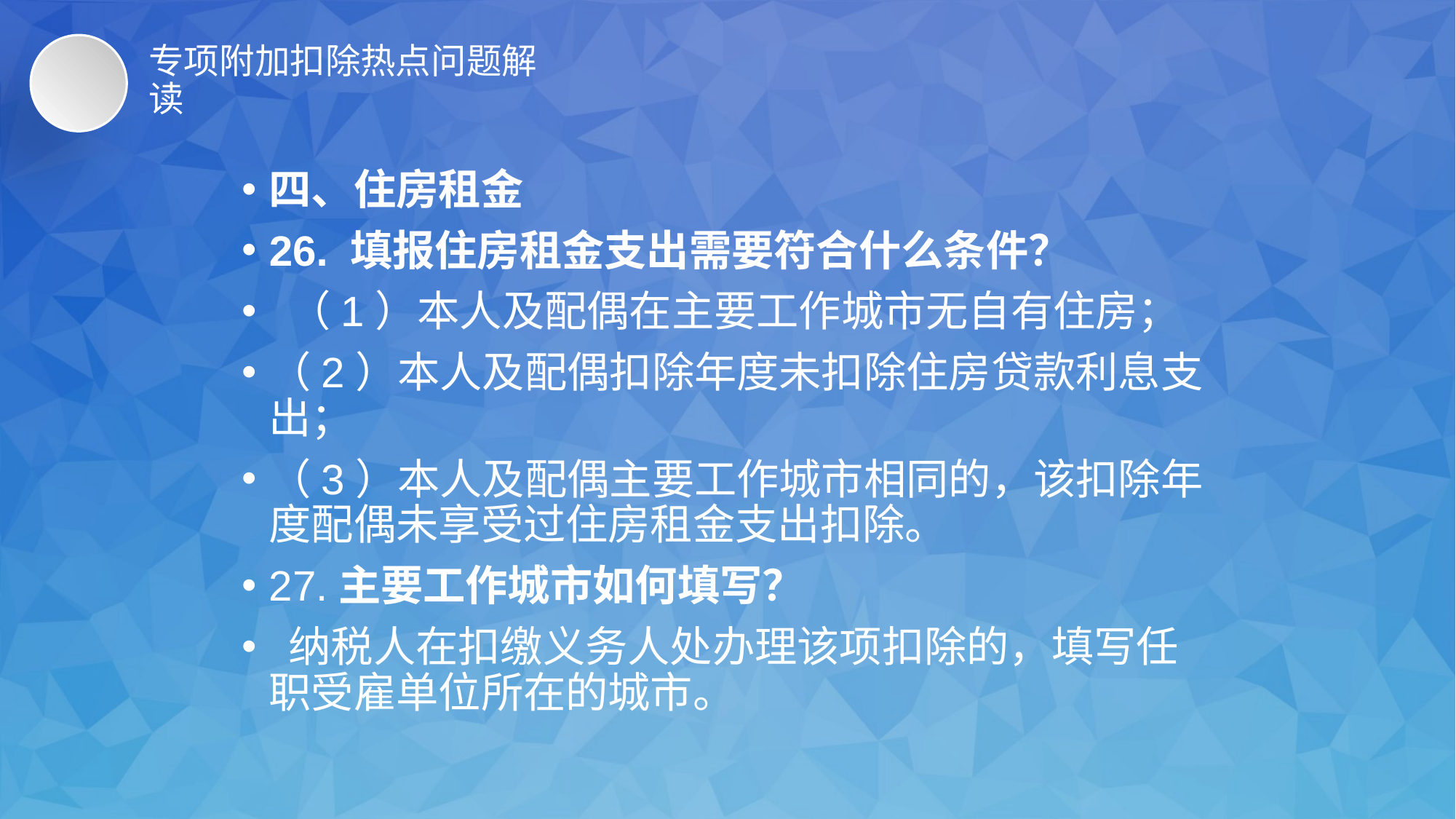

# 专项附加扣除热点问题解读
四、住房租金
26. 填报住房租金支出需要符合什么条件？
 （1）本人及配偶在主要工作城市无自有住房；
（2）本人及配偶扣除年度未扣除住房贷款利息支出；
（3）本人及配偶主要工作城市相同的，该扣除年度配偶未享受过住房租金支出扣除。
27.主要工作城市如何填写？
 纳税人在扣缴义务人处办理该项扣除的，填写任职受雇单位所在的城市。